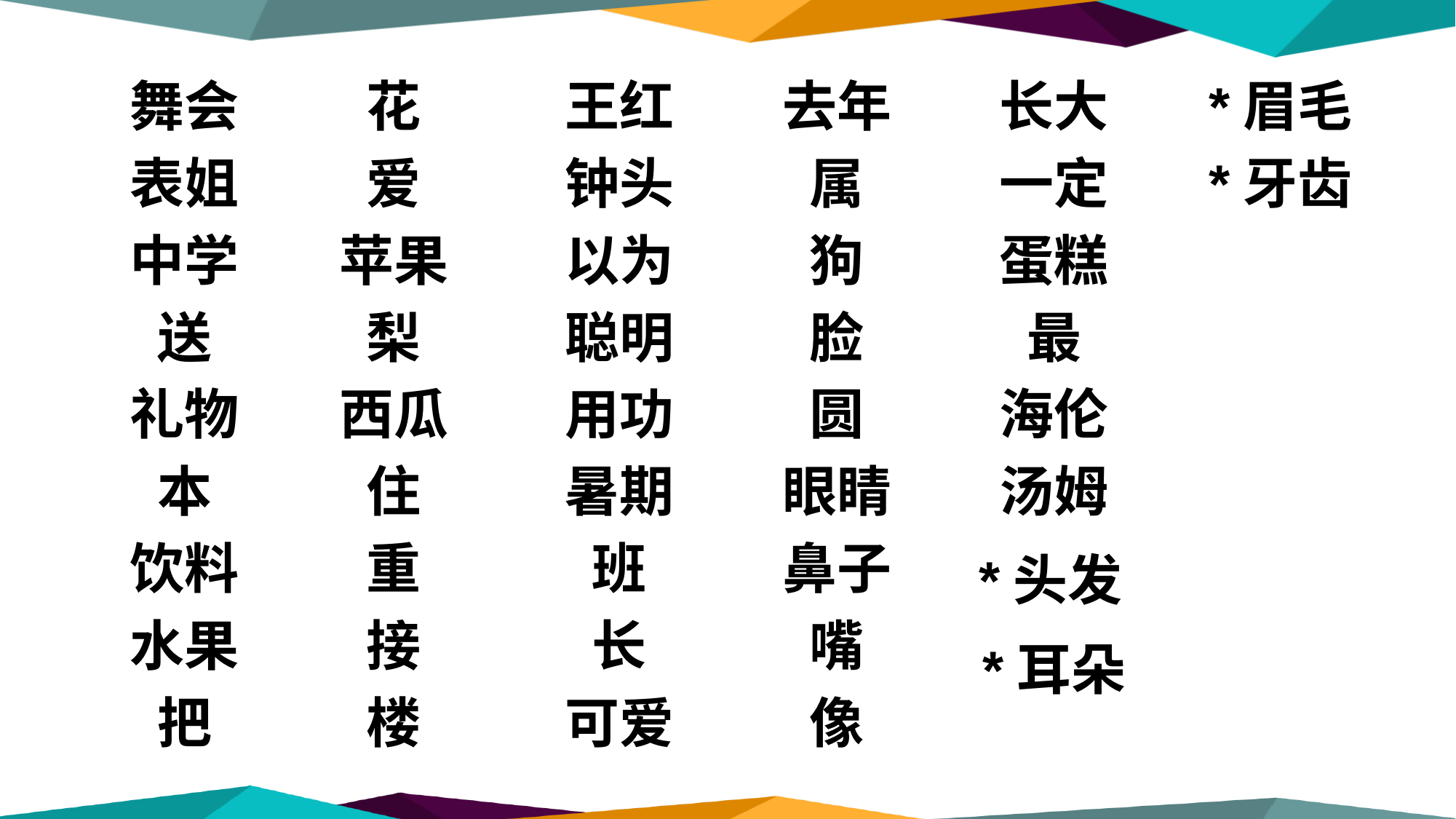

舞会
花
王红
去年
长大
*眉毛
表姐
爱
钟头
属
一定
*牙齿
中学
苹果
以为
狗
蛋糕
送
梨
聪明
脸
最
礼物
西瓜
用功
圆
海伦
本
住
暑期
眼睛
汤姆
饮料
重
班
鼻子

*头发
水果
接
长
嘴
*耳朵
把
楼
可爱
像